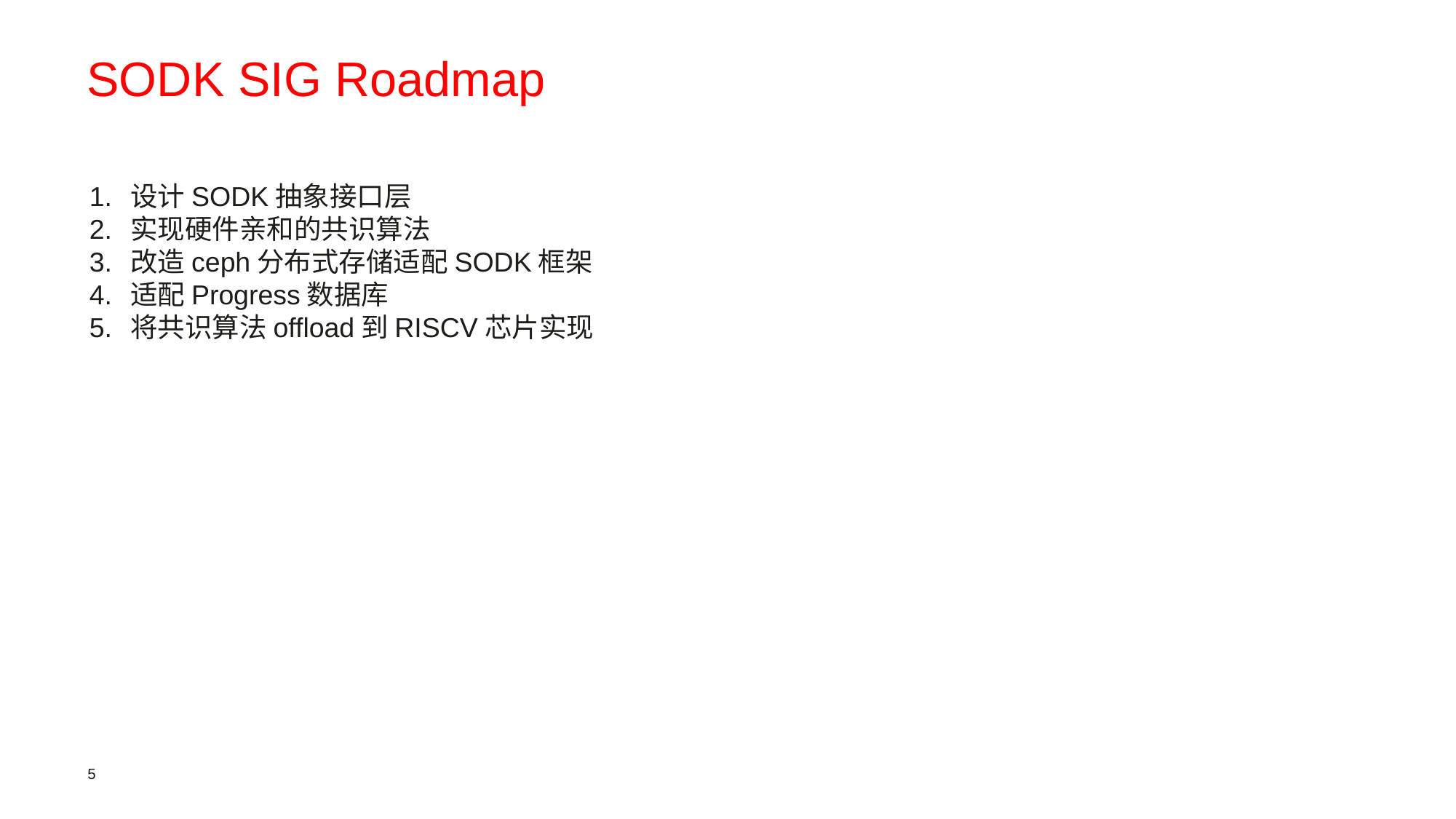

SODK SIG Roadmap
设计SODK抽象接口层
实现硬件亲和的共识算法
改造ceph分布式存储适配SODK框架
适配Progress数据库
将共识算法offload到RISCV芯片实现